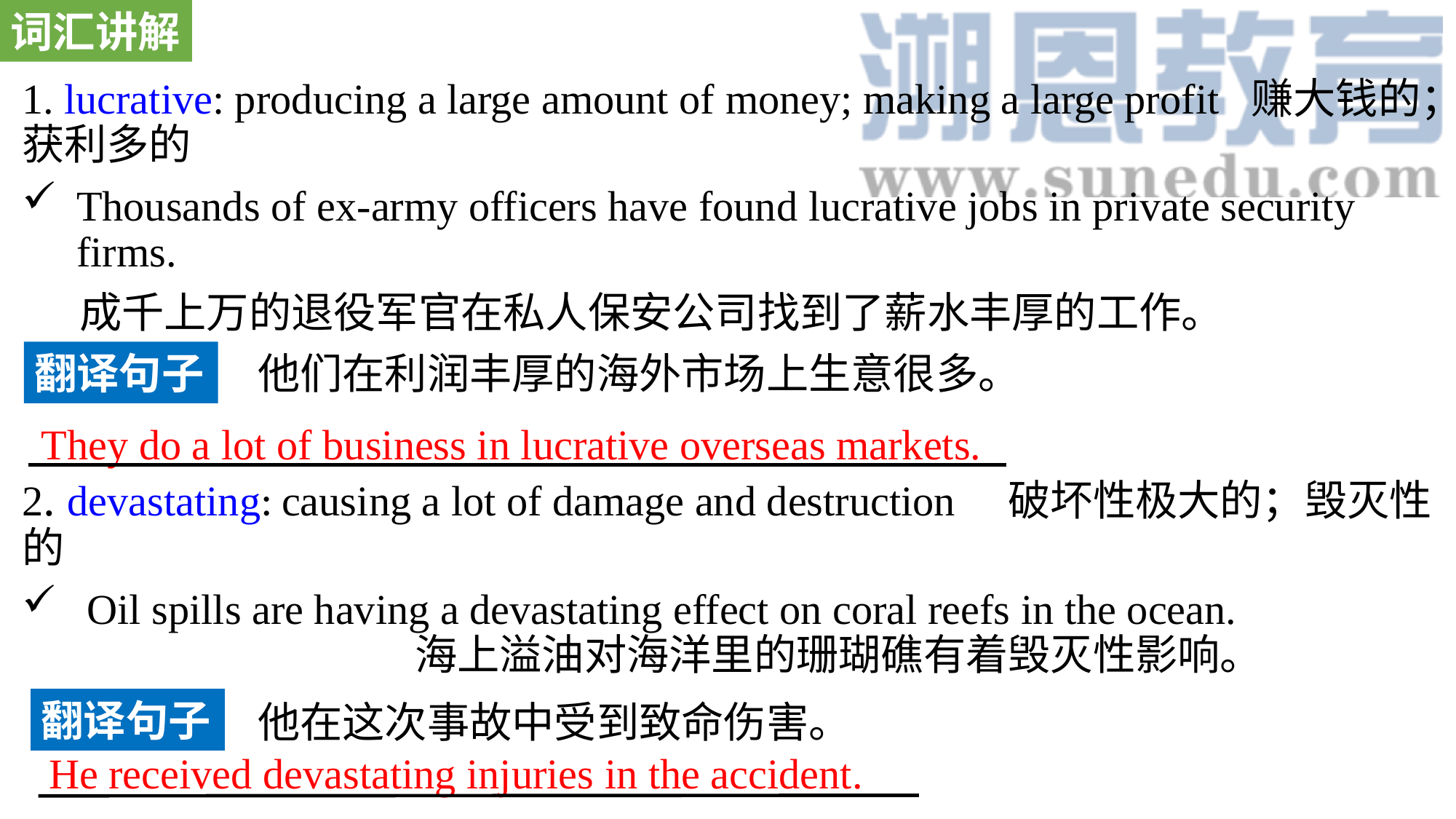

词汇讲解
1. lucrative: producing a large amount of money; making a large profit  赚大钱的；获利多的
Thousands of ex-army officers have found lucrative jobs in private security firms.
     成千上万的退役军官在私人保安公司找到了薪水丰厚的工作。

2. devastating: causing a lot of damage and destruction    破坏性极大的；毁灭性的
 Oil spills are having a devastating effect on coral reefs in the ocean.                                                   海上溢油对海洋里的珊瑚礁有着毁灭性影响。
翻译句子
他们在利润丰厚的海外市场上生意很多。
They do a lot of business in lucrative overseas markets.
翻译句子
他在这次事故中受到致命伤害。
He received devastating injuries in the accident.